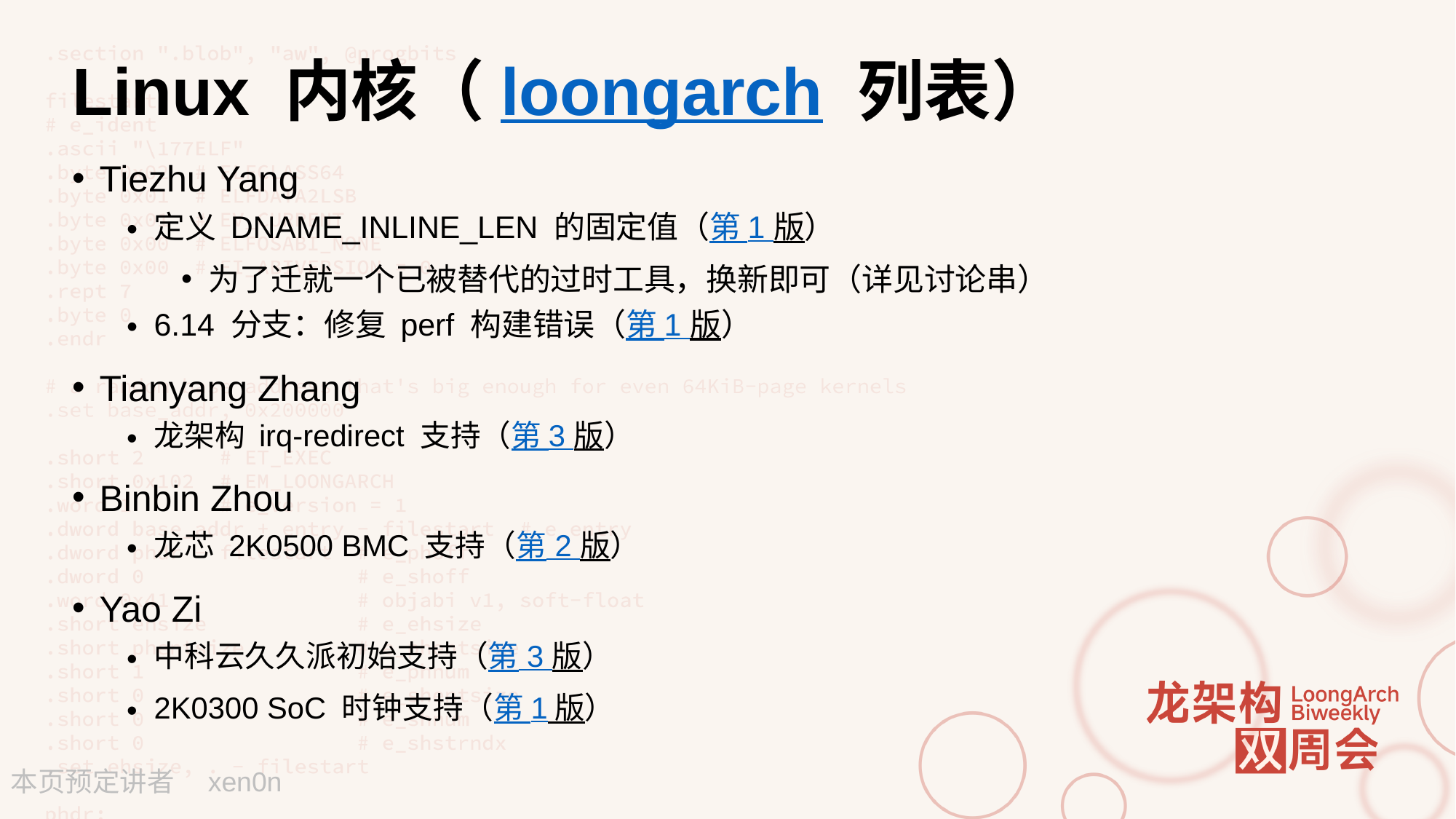

# Linux 内核（loongarch 列表）
Tiezhu Yang
定义 DNAME_INLINE_LEN 的固定值（第 1 版）
为了迁就一个已被替代的过时工具，换新即可（详见讨论串）
6.14 分支：修复 perf 构建错误（第 1 版）
Tianyang Zhang
龙架构 irq-redirect 支持（第 3 版）
Binbin Zhou
龙芯 2K0500 BMC 支持（第 2 版）
Yao Zi
中科云久久派初始支持（第 3 版）
2K0300 SoC 时钟支持（第 1 版）
xen0n